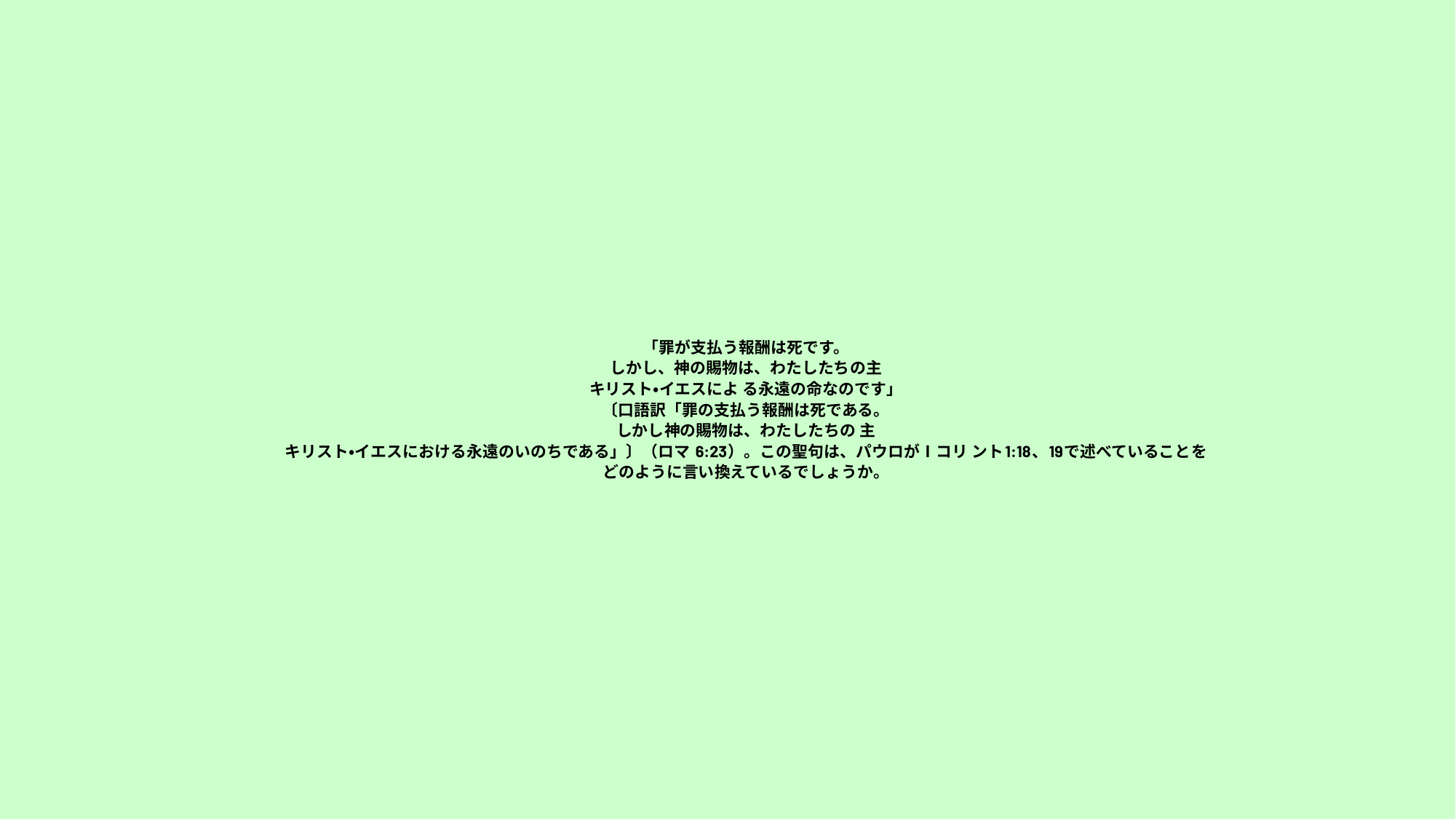

# 「罪が支払う報酬は死です。 しかし、神の賜物は、わたしたちの主 キリスト・イエスによ る永遠の命なのです」 〔口語訳「罪の支払う報酬は死である。 しかし神の賜物は、わたしたちの 主 キリスト・イエスにおける永遠のいのちである」〕（ロマ 6:23）。この聖句は、パウロがⅠコリ ント1:18、19で述べていることを どのように言い換えているでしょうか。